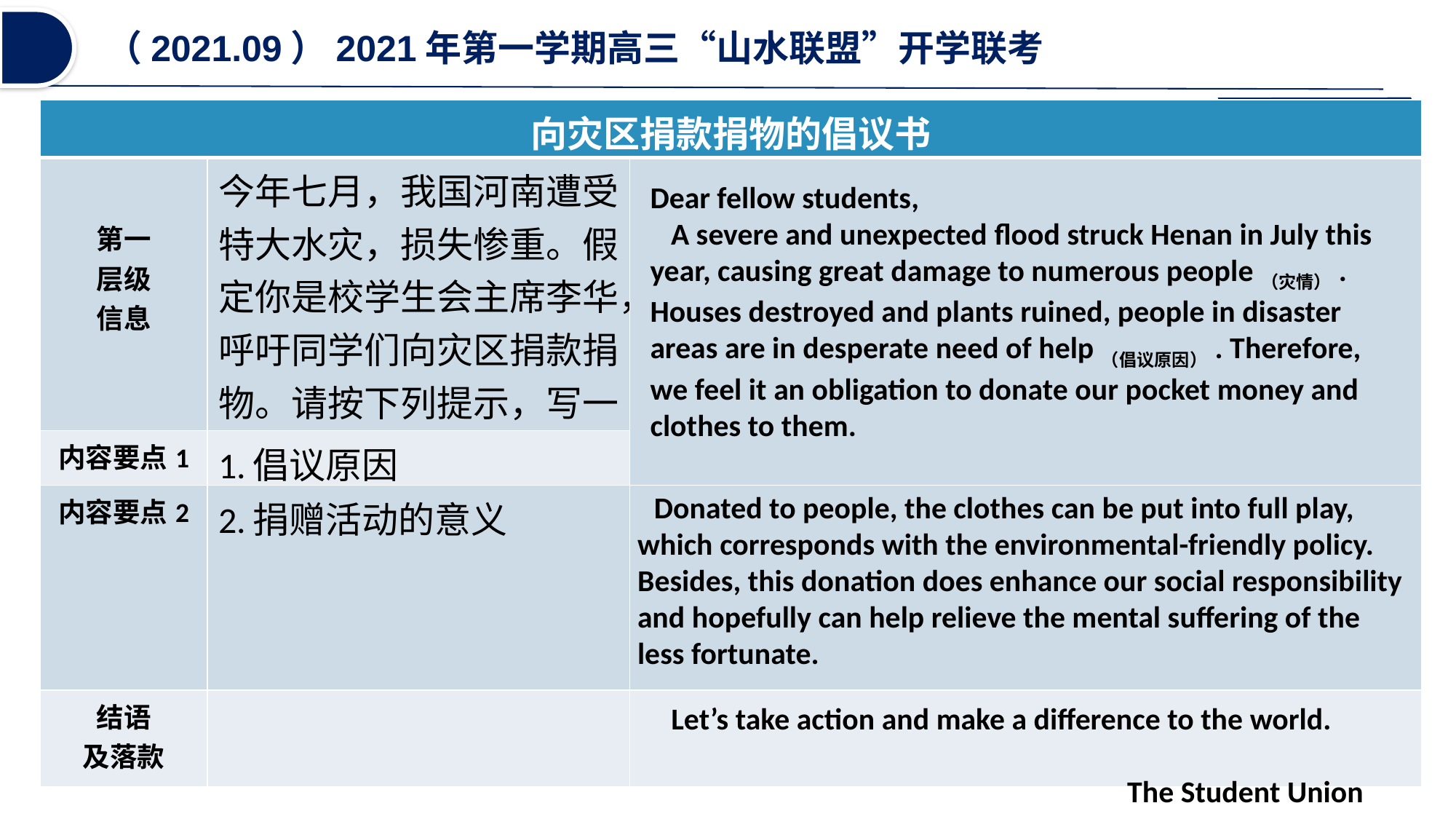

（2021.09）2021年第一学期高三“山水联盟”开学联考

| 向灾区捐款捐物的倡议书 |  |  |
| --- | --- | --- |
| 第一 层级 信息 | 今年七月，我国河南遭受特大水灾，损失惨重。假定你是校学生会主席李华，呼吁同学们向灾区捐款捐物。请按下列提示，写一封倡议书。 |  |
| 内容要点1 | 1.倡议原因 |  |
| 内容要点2 | 2.捐赠活动的意义 |  |
| 结语 及落款 |  |  |
Dear fellow students,
   A severe and unexpected flood struck Henan in July this year, causing great damage to numerous people（灾情）. Houses destroyed and plants ruined, people in disaster areas are in desperate need of help（倡议原因）. Therefore, we feel it an obligation to donate our pocket money and clothes to them.
  Donated to people, the clothes can be put into full play, which corresponds with the environmental-friendly policy. Besides, this donation does enhance our social responsibility and hopefully can help relieve the mental suffering of the less fortunate.
   Let’s take action and make a difference to the world.
                                                                     The Student Union